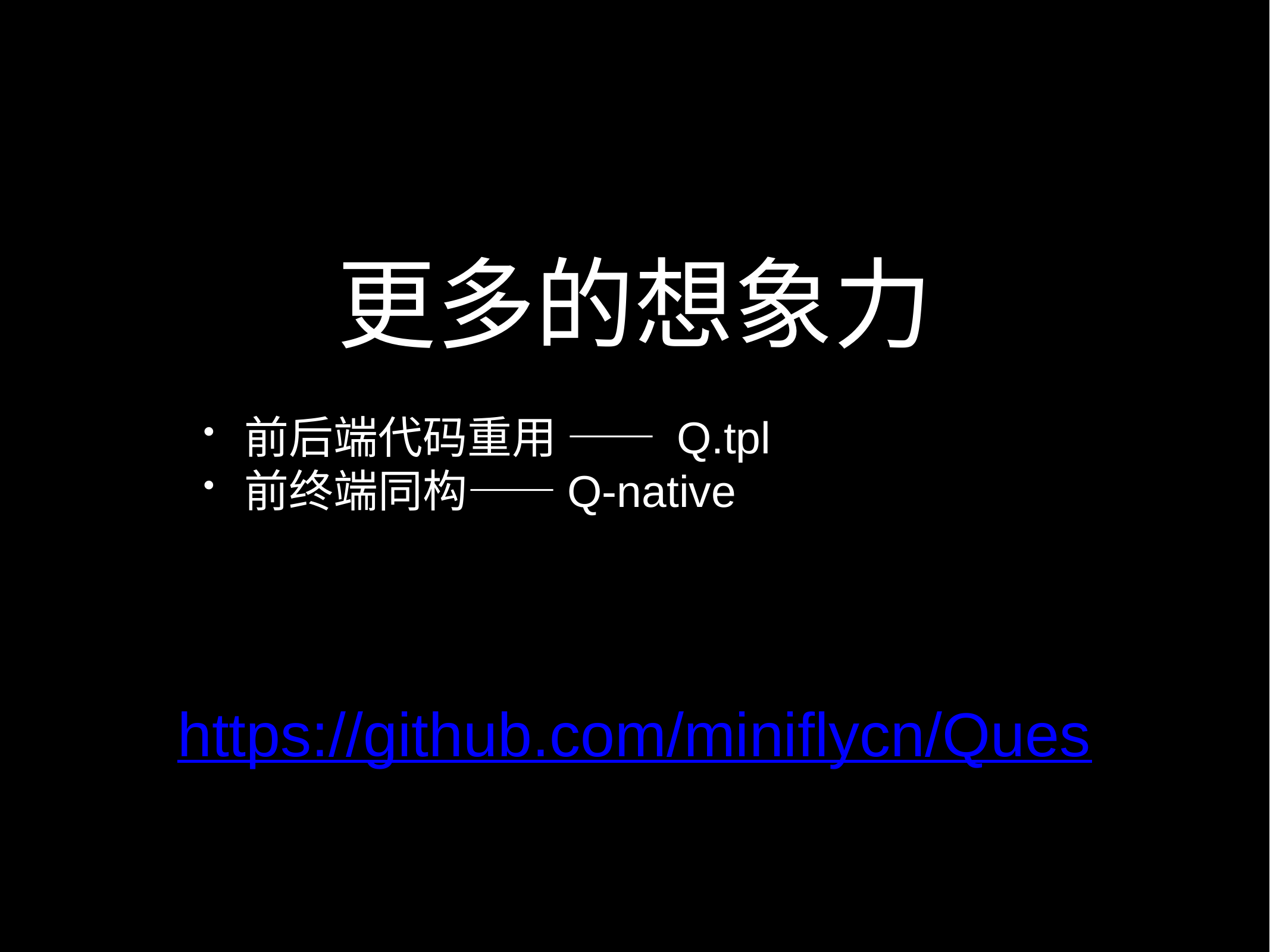

# 更多的想象力
前后端代码重用 —— Q.tpl
前终端同构——Q-native
https://github.com/miniflycn/Ques